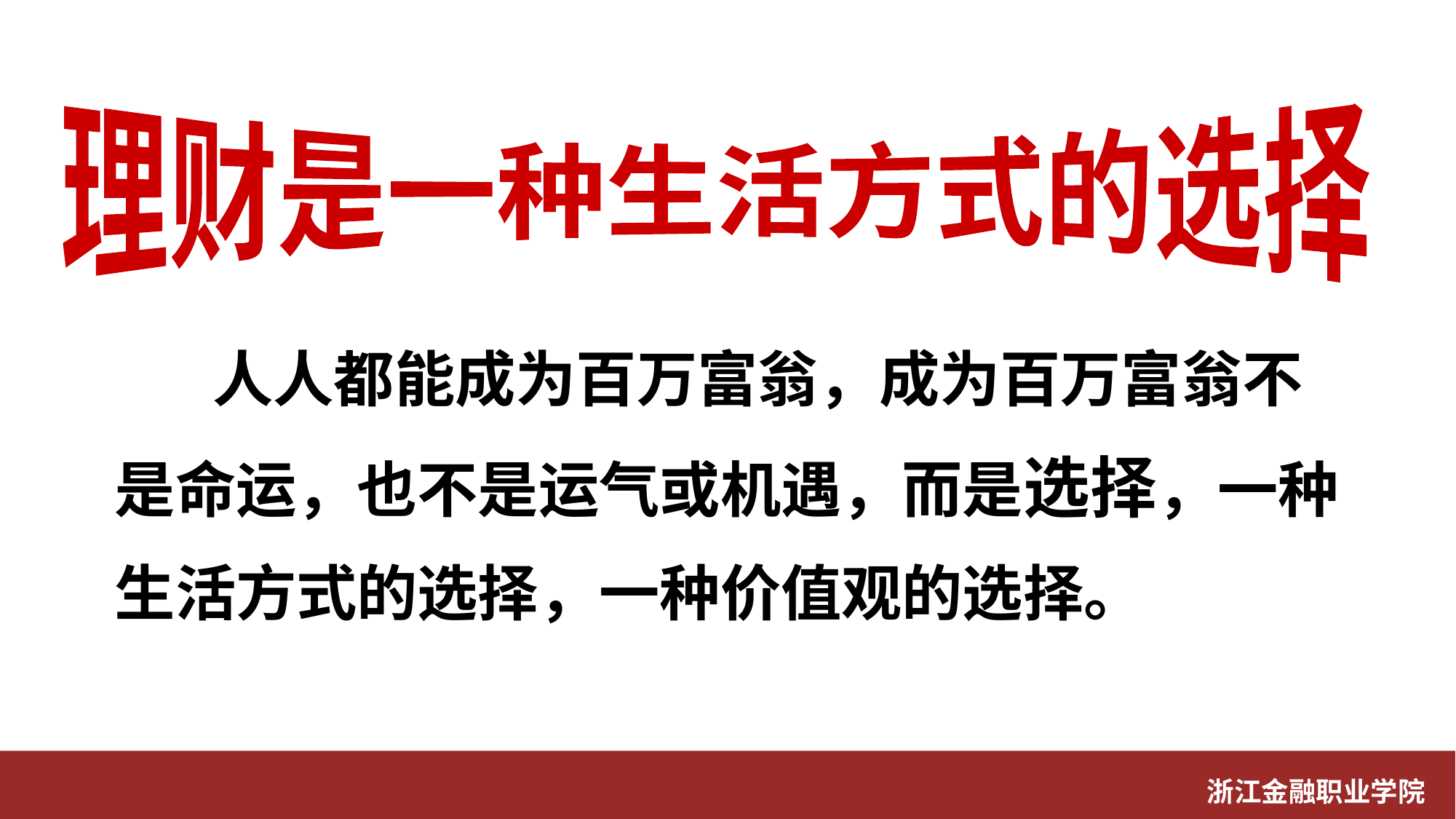

理财是一种生活方式的选择
         人人都能成为百万富翁，成为百万富翁不是命运，也不是运气或机遇，而是选择，一种生活方式的选择，一种价值观的选择。